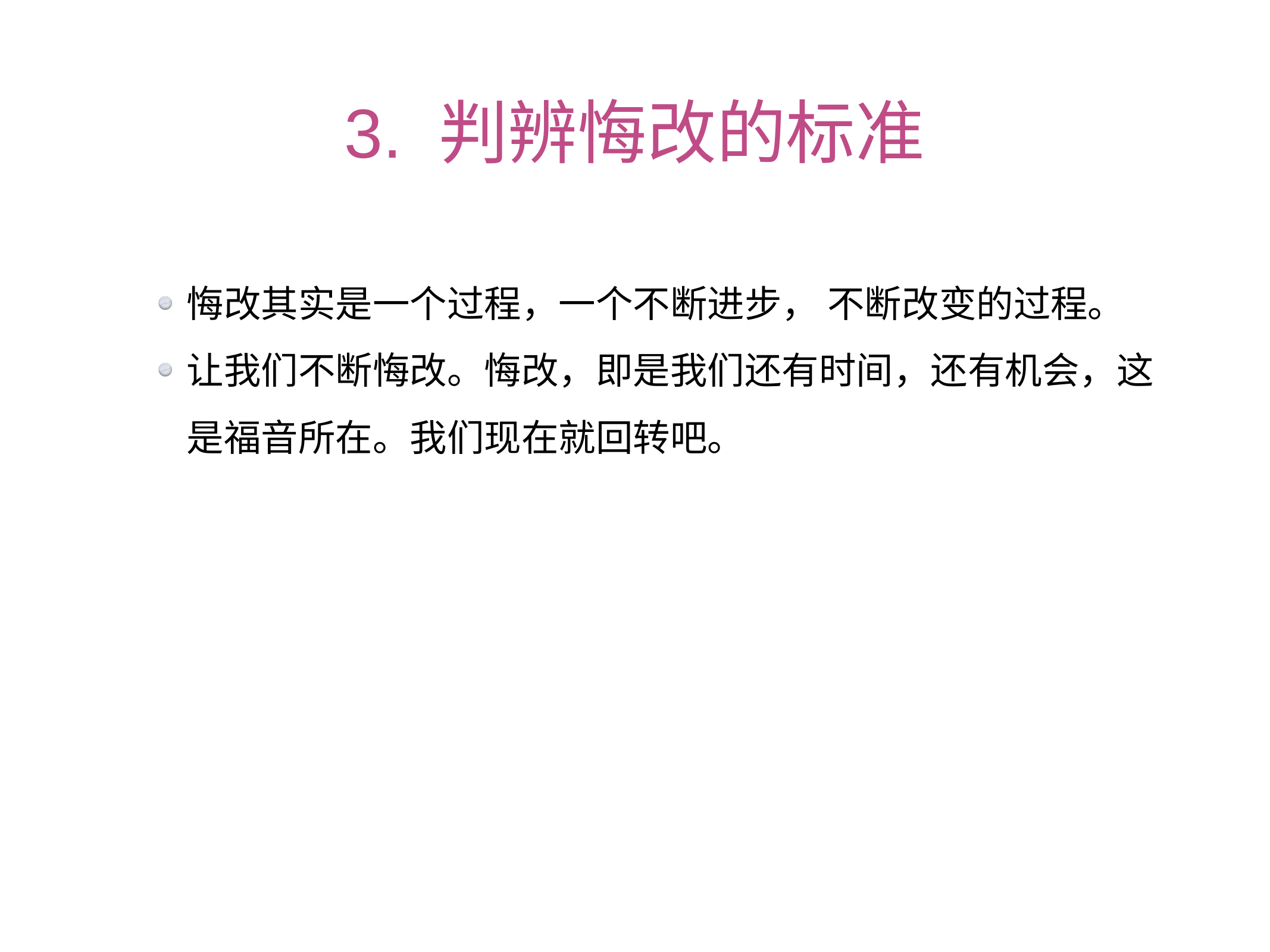

# 3. 判辨悔改的标准
悔改其实是一个过程，一个不断进步， 不断改变的过程。
让我们不断悔改。悔改，即是我们还有时间，还有机会，这是福音所在。我们现在就回转吧。